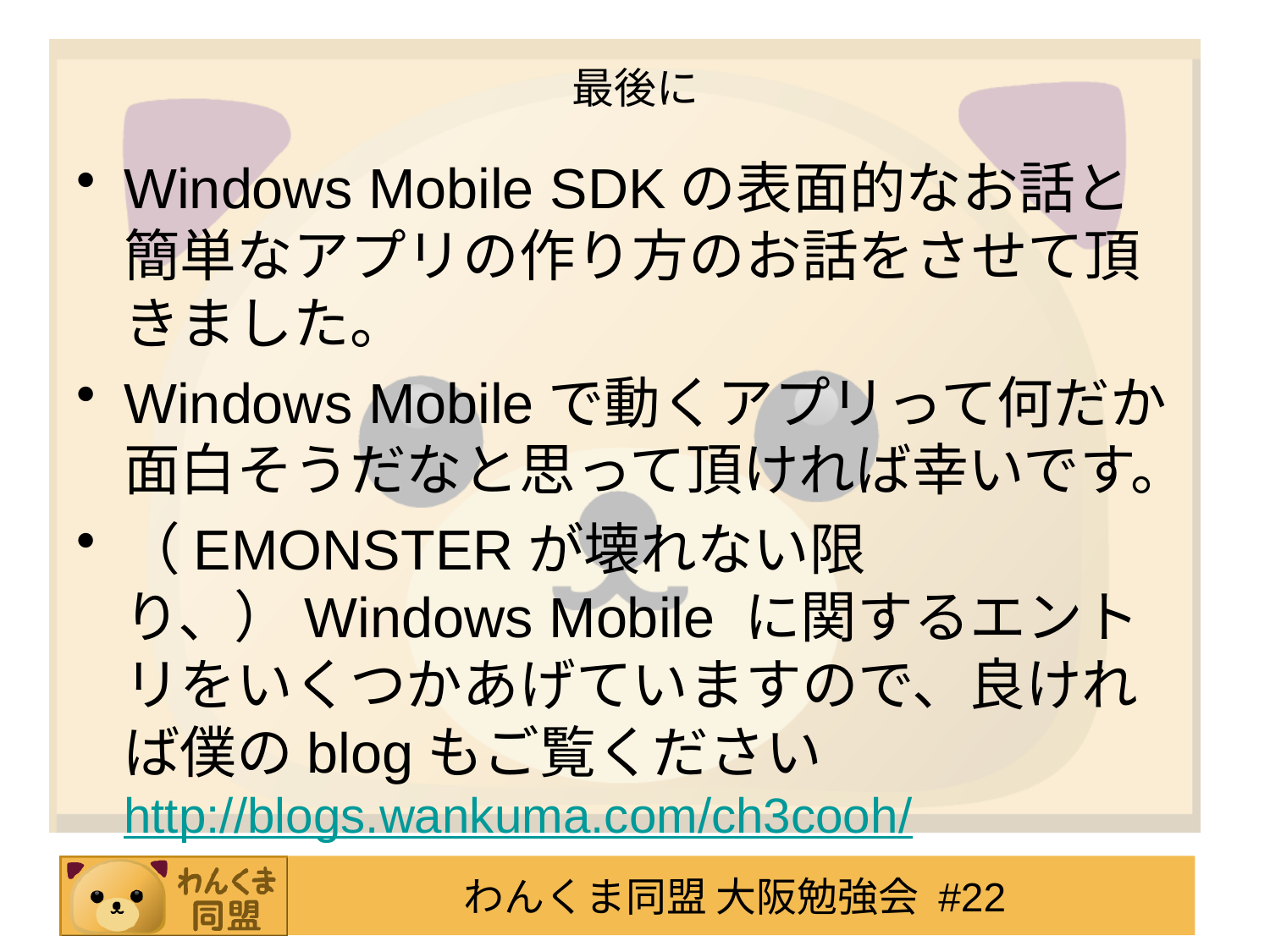

# 最後に
Windows Mobile SDKの表面的なお話と
簡単なアプリの作り方のお話をさせて頂きました。
Windows Mobileで動くアプリって何だか面白そうだなと思って頂ければ幸いです。
（EMONSTERが壊れない限り、）Windows Mobile に関するエントリをいくつかあげていますので、良ければ僕のblogもご覧ください
http://blogs.wankuma.com/ch3cooh/